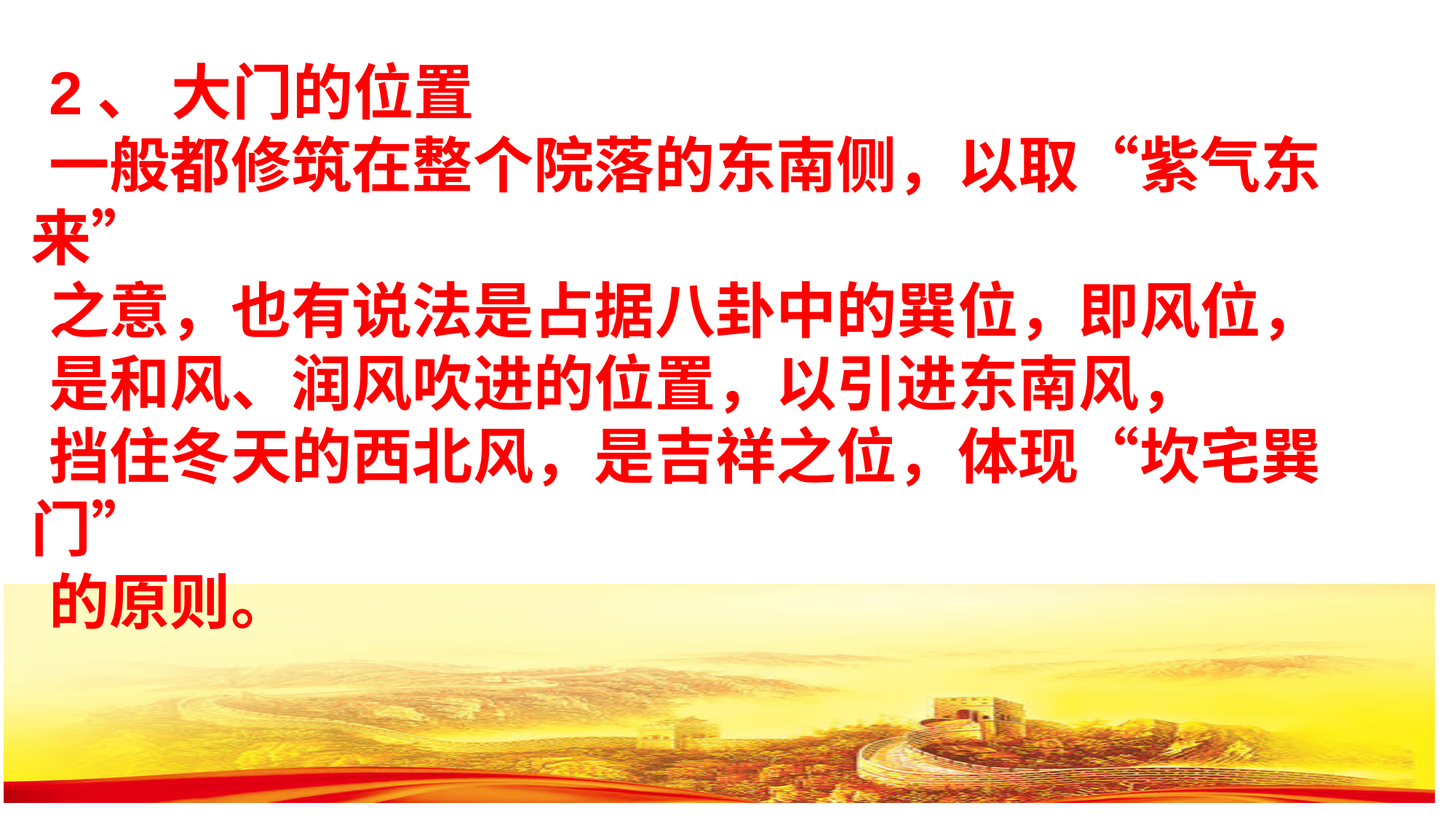

2、 大门的位置
一般都修筑在整个院落的东南侧，以取“紫气东来”
之意，也有说法是占据八卦中的巽位，即风位，
是和风、润风吹进的位置，以引进东南风，
挡住冬天的西北风，是吉祥之位，体现“坎宅巽门”
的原则。